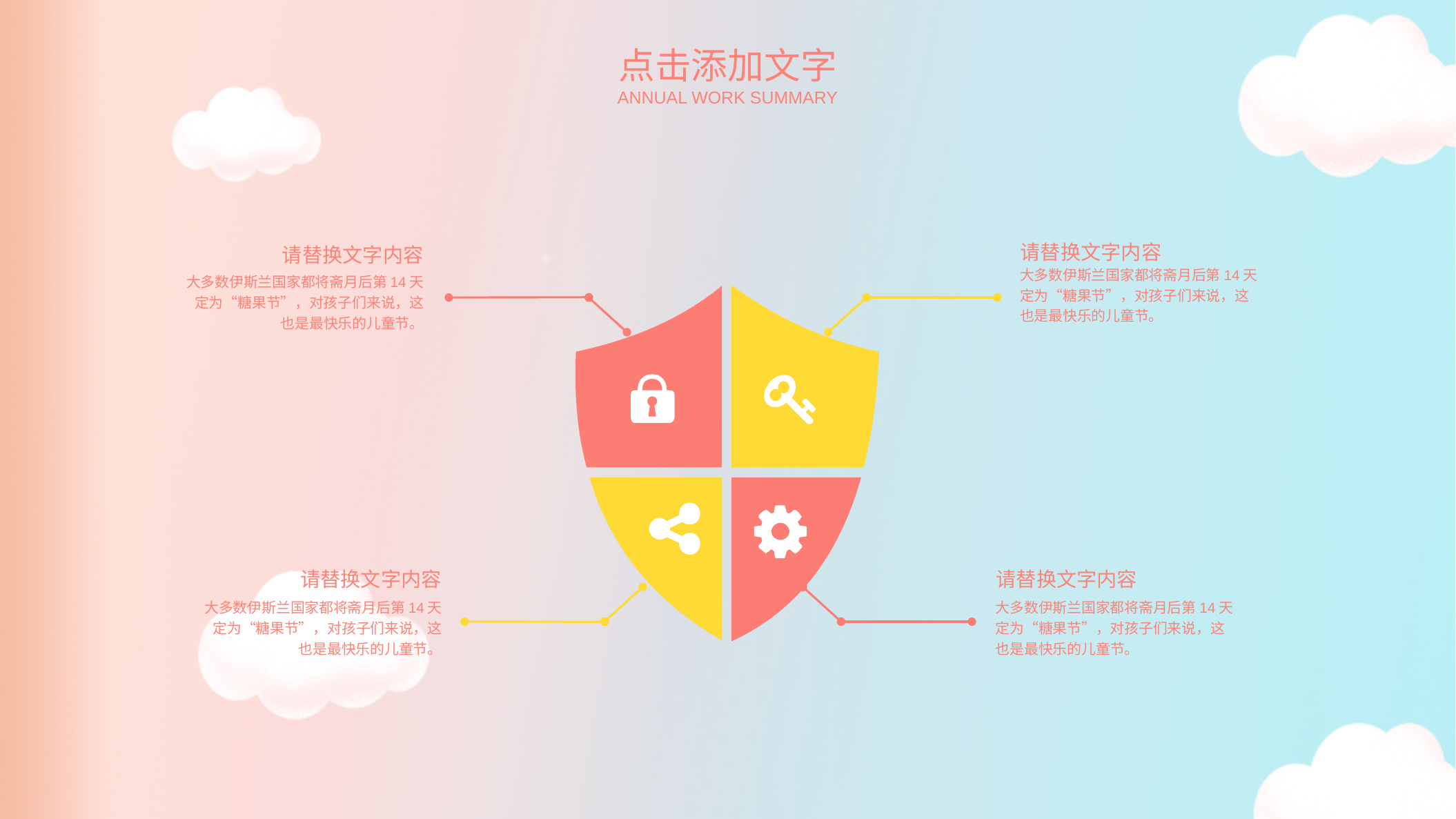

点击添加文字
ANNUAL WORK SUMMARY
请替换文字内容
大多数伊斯兰国家都将斋月后第14天定为“糖果节”，对孩子们来说，这也是最快乐的儿童节。
请替换文字内容
大多数伊斯兰国家都将斋月后第14天定为“糖果节”，对孩子们来说，这也是最快乐的儿童节。

请替换文字内容
大多数伊斯兰国家都将斋月后第14天定为“糖果节”，对孩子们来说，这也是最快乐的儿童节。
请替换文字内容
大多数伊斯兰国家都将斋月后第14天定为“糖果节”，对孩子们来说，这也是最快乐的儿童节。